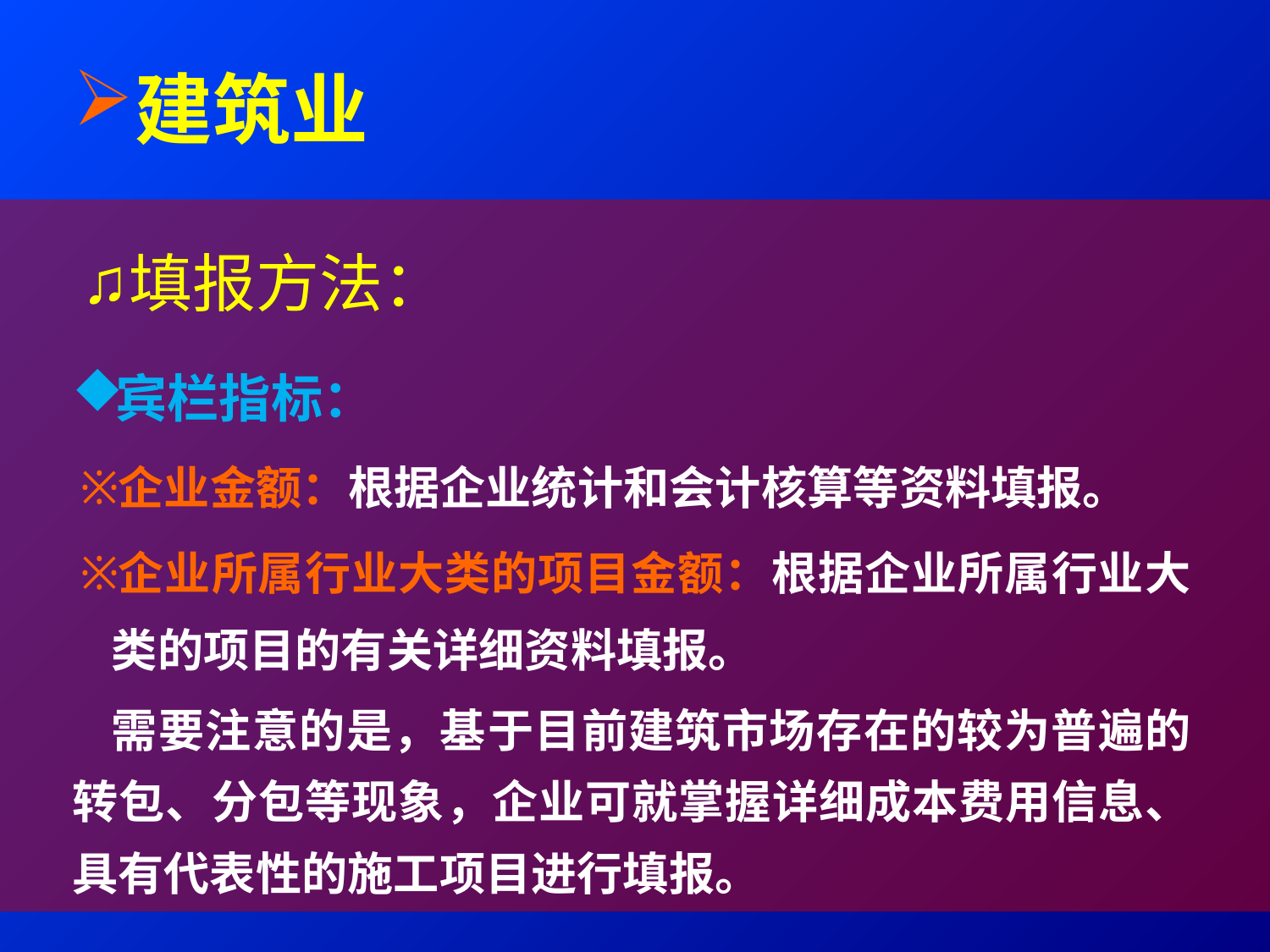

建筑业

填报方法：
宾栏指标：
企业金额：根据企业统计和会计核算等资料填报。
企业所属行业大类的项目金额：根据企业所属行业大类的项目的有关详细资料填报。
需要注意的是，基于目前建筑市场存在的较为普遍的转包、分包等现象，企业可就掌握详细成本费用信息、具有代表性的施工项目进行填报。